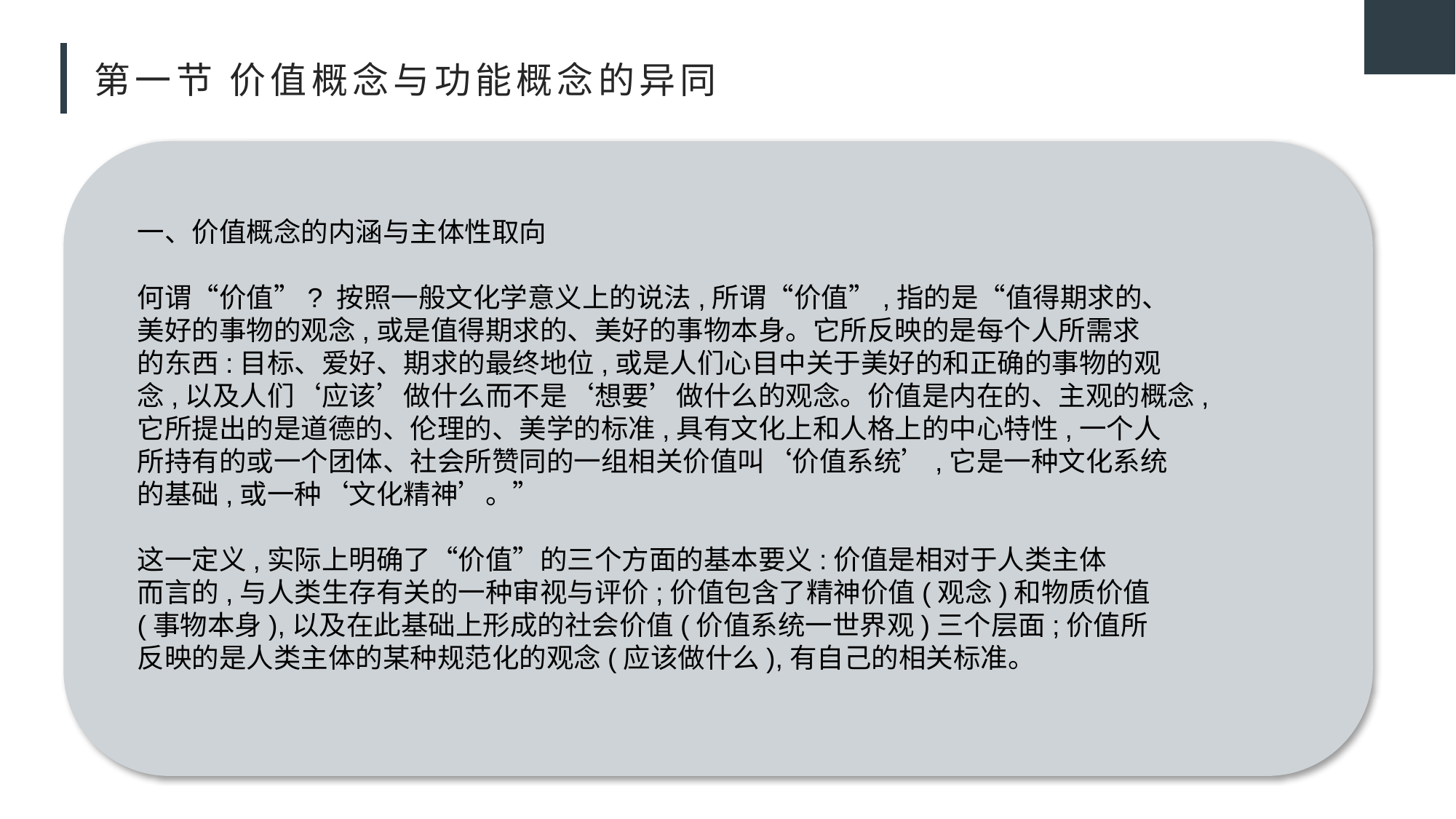

# 第一节 价值概念与功能概念的异同

一、价值概念的内涵与主体性取向

何谓“价值”? 按照一般文化学意义上的说法,所谓“价值”,指的是“值得期求的、
美好的事物的观念,或是值得期求的、美好的事物本身。它所反映的是每个人所需求
的东西:目标、爱好、期求的最终地位,或是人们心目中关于美好的和正确的事物的观
念,以及人们‘应该’做什么而不是‘想要’做什么的观念。价值是内在的、主观的概念,
它所提出的是道德的、伦理的、美学的标准,具有文化上和人格上的中心特性,一个人
所持有的或一个团体、社会所赞同的一组相关价值叫‘价值系统’,它是一种文化系统
的基础,或一种‘文化精神’。”

这一定义,实际上明确了“价值”的三个方面的基本要义:价值是相对于人类主体
而言的,与人类生存有关的一种审视与评价;价值包含了精神价值(观念)和物质价值
(事物本身),以及在此基础上形成的社会价值(价值系统一世界观)三个层面;价值所
反映的是人类主体的某种规范化的观念(应该做什么),有自己的相关标准。